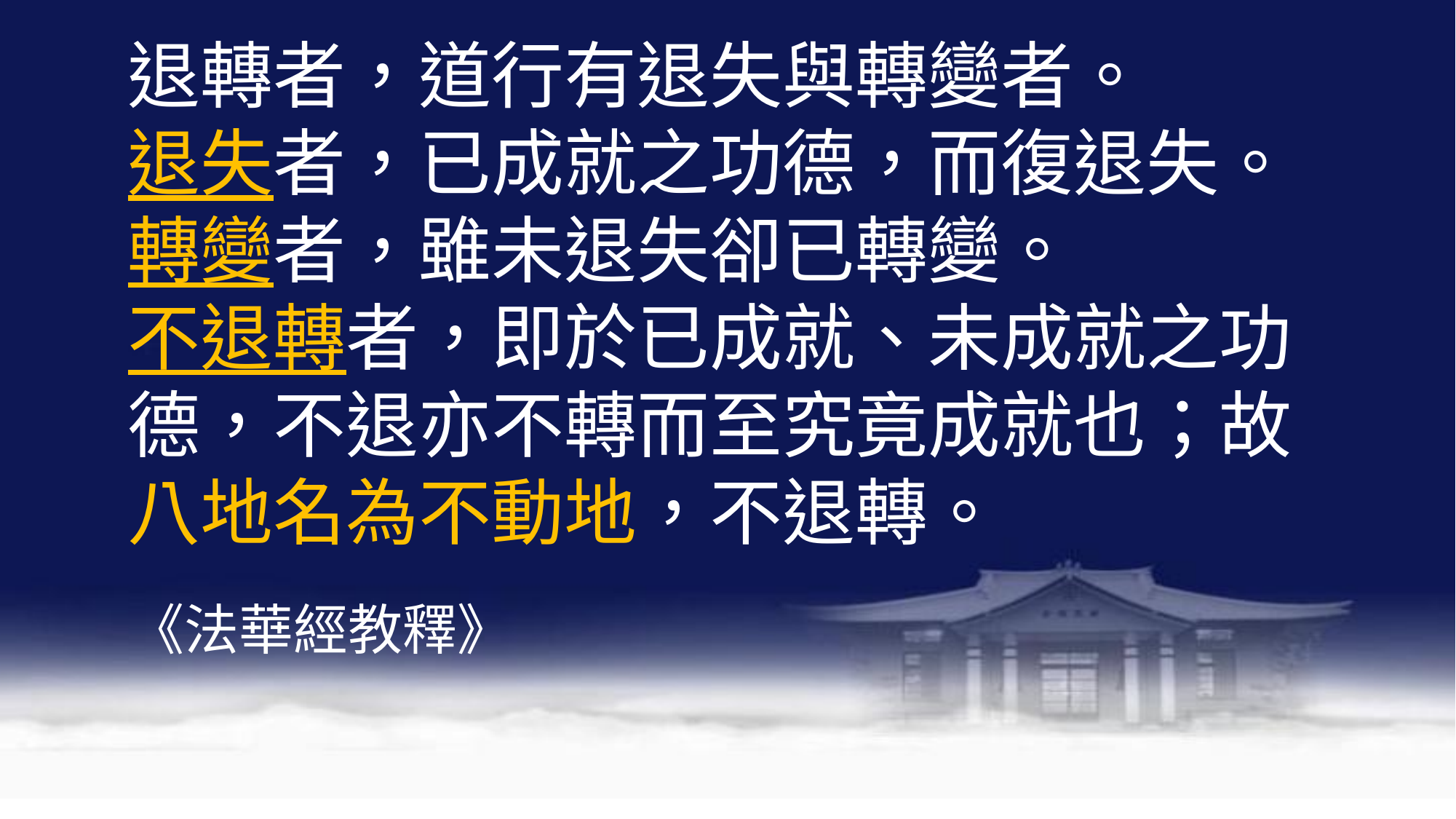

退轉者，道行有退失與轉變者。
退失者，已成就之功德，而復退失。
轉變者，雖未退失卻已轉變。
不退轉者，即於已成就、未成就之功德，不退亦不轉而至究竟成就也；故八地名為不動地，不退轉。
《法華經教釋》